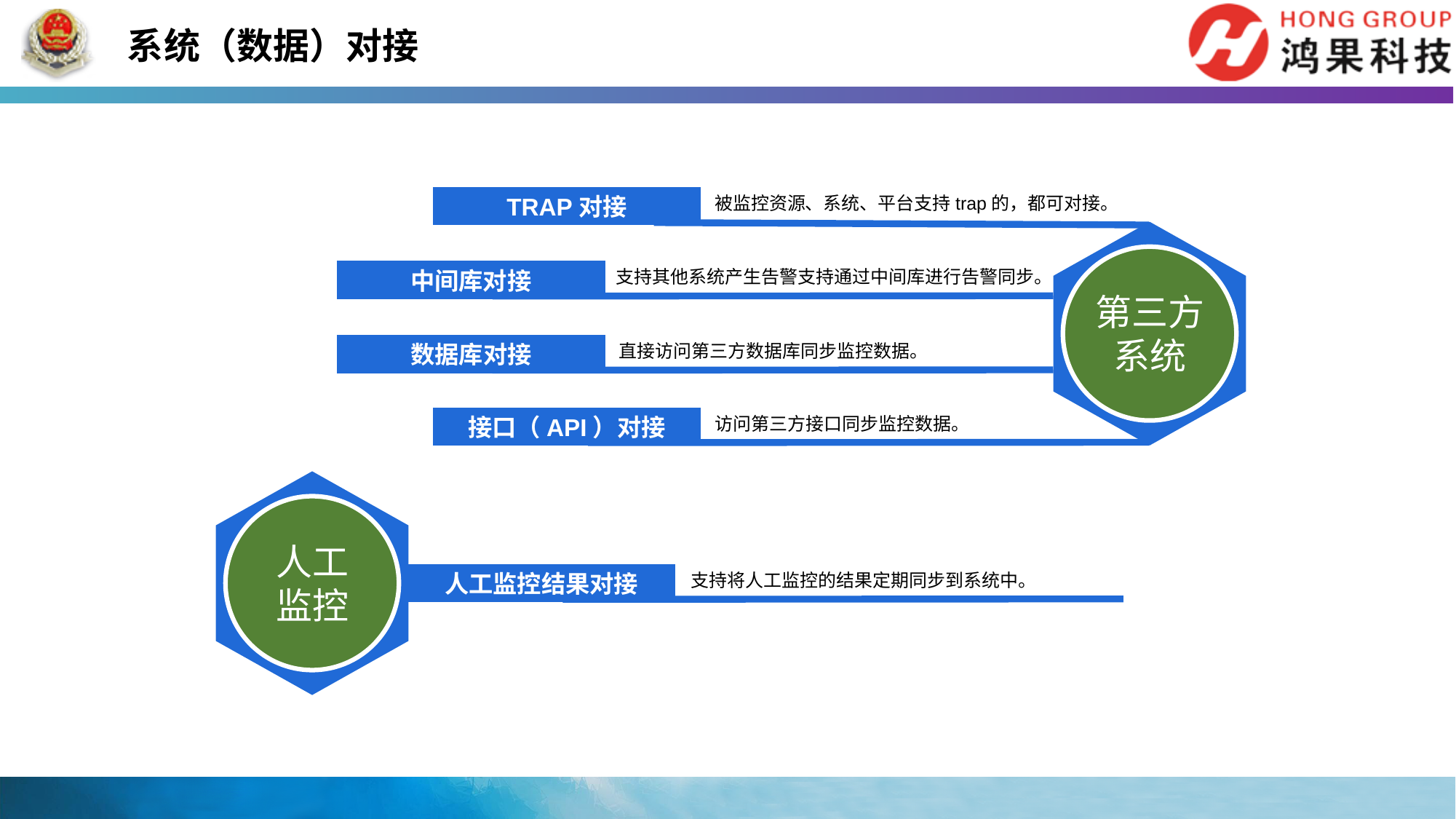

系统（数据）对接
被监控资源、系统、平台支持trap的，都可对接。

TRAP对接
支持其他系统产生告警支持通过中间库进行告警同步。

中间库对接
直接访问第三方数据库同步监控数据。

数据库对接
访问第三方接口同步监控数据。

接口（API）对接

第三方
系统

人工
监控
支持将人工监控的结果定期同步到系统中。

人工监控结果对接